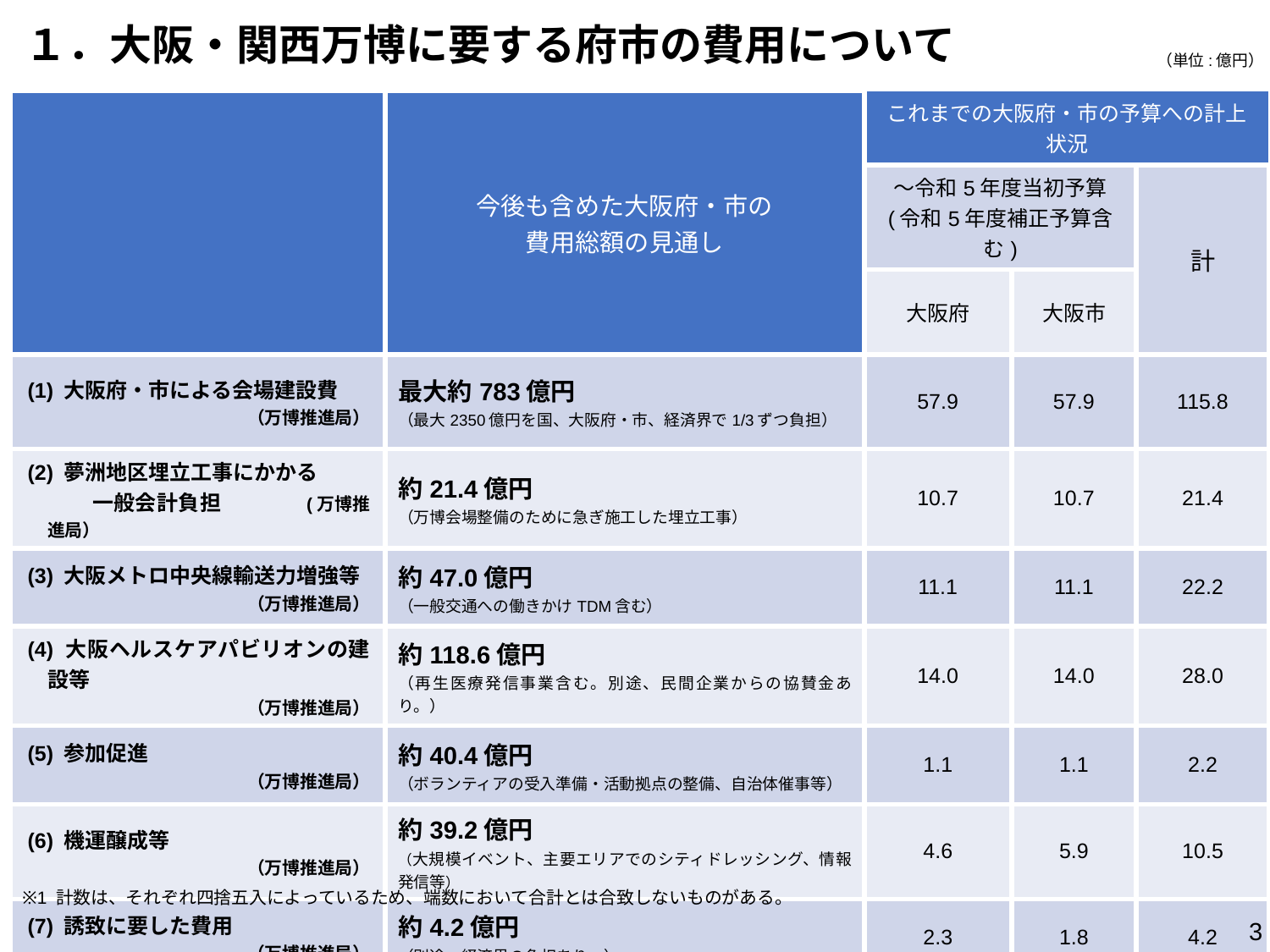

１．大阪・関西万博に要する府市の費用について
（単位:億円）
|  | 今後も含めた大阪府・市の 費用総額の見通し | これまでの大阪府・市の予算への計上状況 |  |  |
| --- | --- | --- | --- | --- |
|  |  | ～令和5年度当初予算 (令和5年度補正予算含む) |  | 計 |
|  |  | 大阪府 | 大阪市 |  |
| (1) 大阪府・市による会場建設費 （万博推進局） | 最大約783億円 （最大2350億円を国、大阪府・市、経済界で1/3ずつ負担） | 57.9 | 57.9 | 115.8 |
| (2) 夢洲地区埋立工事にかかる 　　　一般会計負担　　　　 (万博推進局） | 約21.4億円 （万博会場整備のために急ぎ施工した埋立工事） | 10.7 | 10.7 | 21.4 |
| (3) 大阪メトロ中央線輸送力増強等 （万博推進局） | 約47.0億円 （一般交通への働きかけTDM含む） | 11.1 | 11.1 | 22.2 |
| (4) 大阪ヘルスケアパビリオンの建設等 （万博推進局） | 約118.6億円 （再生医療発信事業含む。別途、民間企業からの協賛金あり。） | 14.0 | 14.0 | 28.0 |
| (5) 参加促進 （万博推進局） | 約40.4億円 （ボランティアの受入準備・活動拠点の整備、自治体催事等） | 1.1 | 1.1 | 2.2 |
| (6) 機運醸成等 （万博推進局） | 約39.2億円 （大規模イベント、主要エリアでのシティドレッシング、情報発信等） | 4.6 | 5.9 | 10.5 |
| (7) 誘致に要した費用 （万博推進局） | 約4.2億円 （別途、経済界の負担あり。） | 2.3 | 1.8 | 4.2 |
| (8) (1)～(7)以外の費用 （他部局） | 約58.9億円＋今後の費用 | 3.7 | 55.2 | 58.9 |
※1 計数は、それぞれ四捨五入によっているため、端数において合計とは合致しないものがある。
3